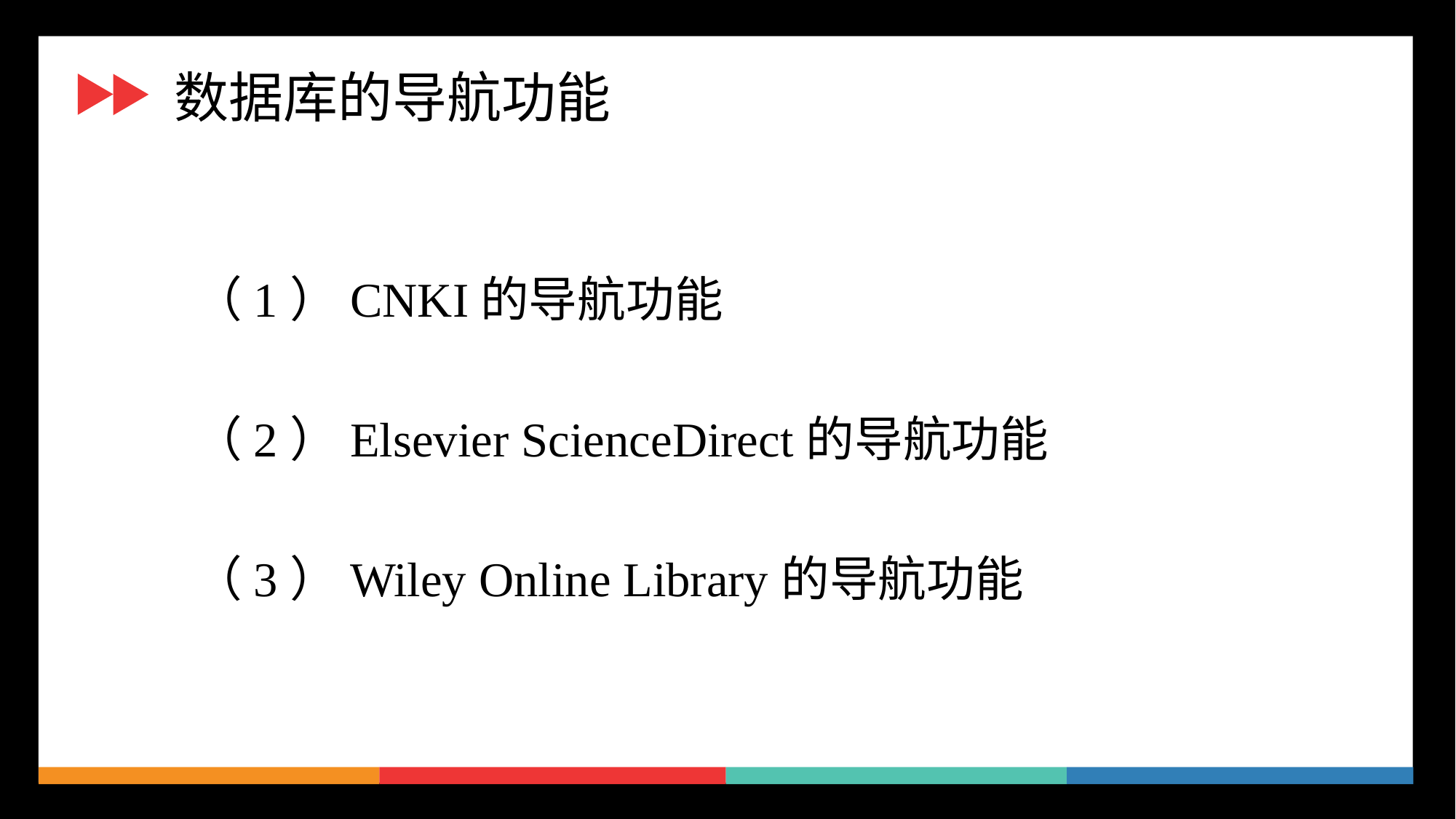

数据库的导航功能

（1）CNKI的导航功能
（2）Elsevier ScienceDirect的导航功能
（3）Wiley Online Library的导航功能